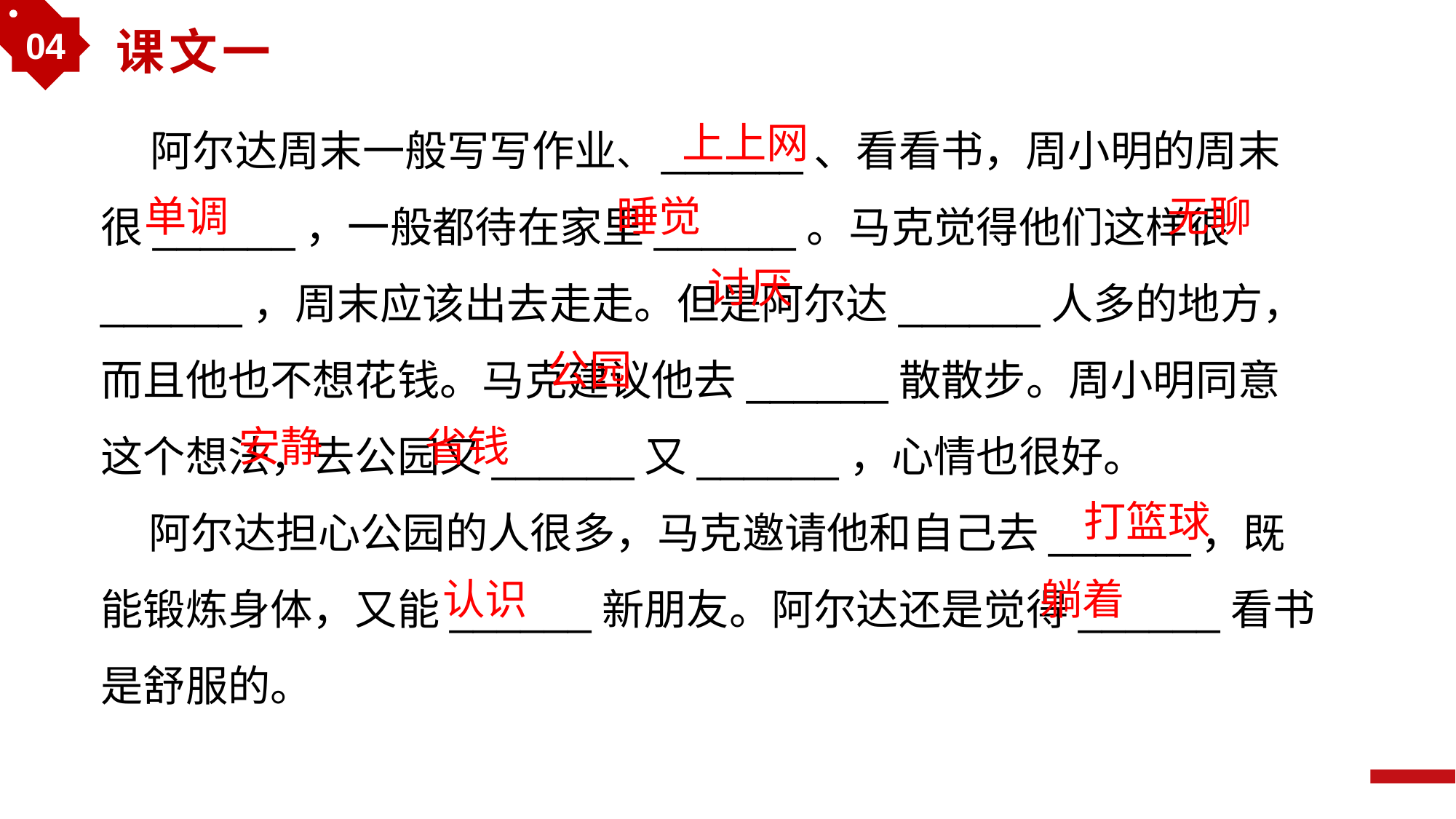

04
课文一
     阿尔达周末一般写写作业、______、看看书，周小明的周末很______，一般都待在家里______。马克觉得他们这样很______，周末应该出去走走。但是阿尔达______人多的地方，而且他也不想花钱。马克建议他去______散散步。周小明同意这个想法，去公园又______又______，心情也很好。
    阿尔达担心公园的人很多，马克邀请他和自己去______，既能锻炼身体，又能______新朋友。阿尔达还是觉得______看书是舒服的。
上上网
单调
睡觉
无聊

讨厌
公园
安静
省钱
打篮球
认识
躺着